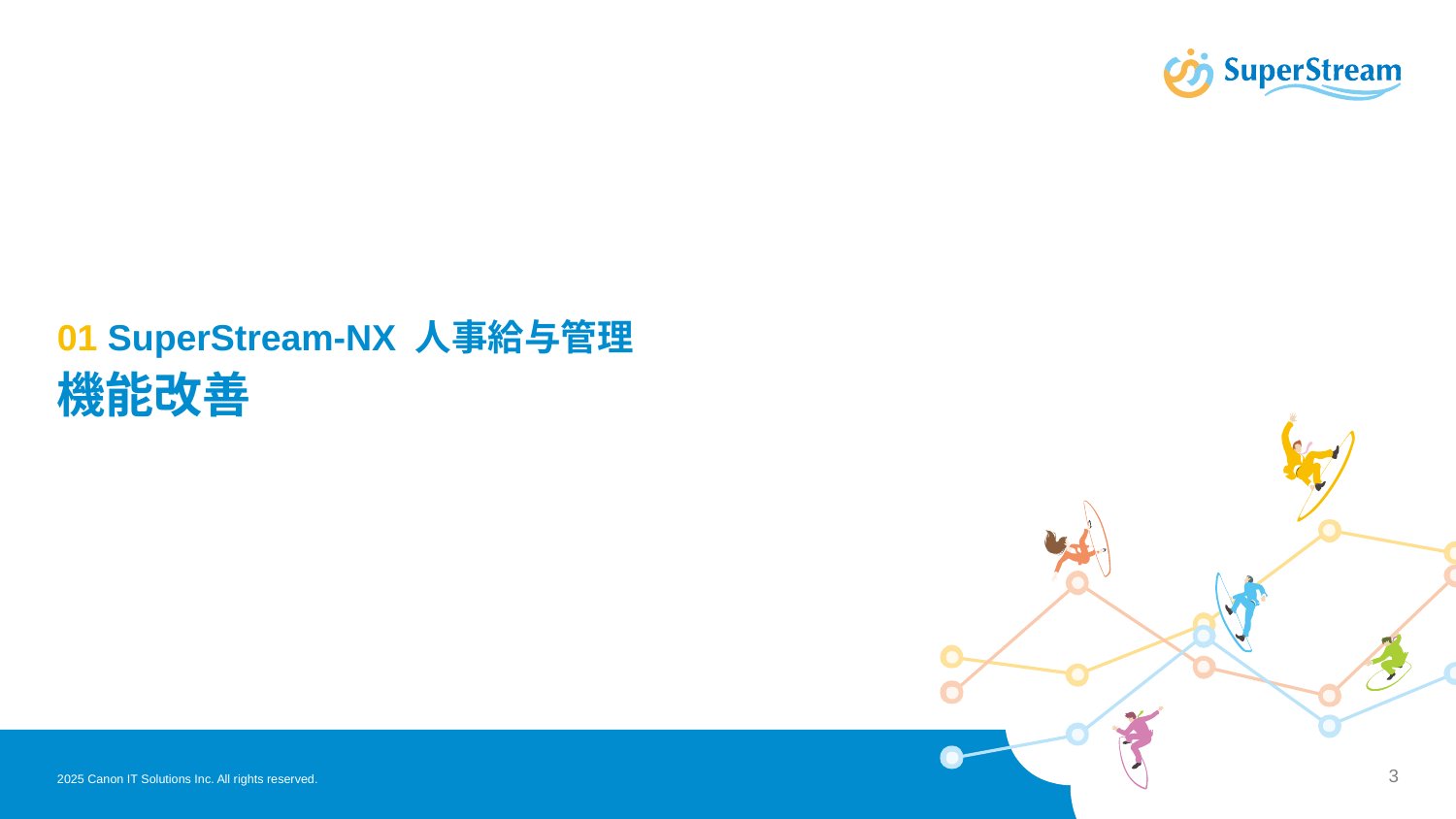

# 01 SuperStream-NX 人事給与管理 機能改善
2025 Canon IT Solutions Inc. All rights reserved.
3